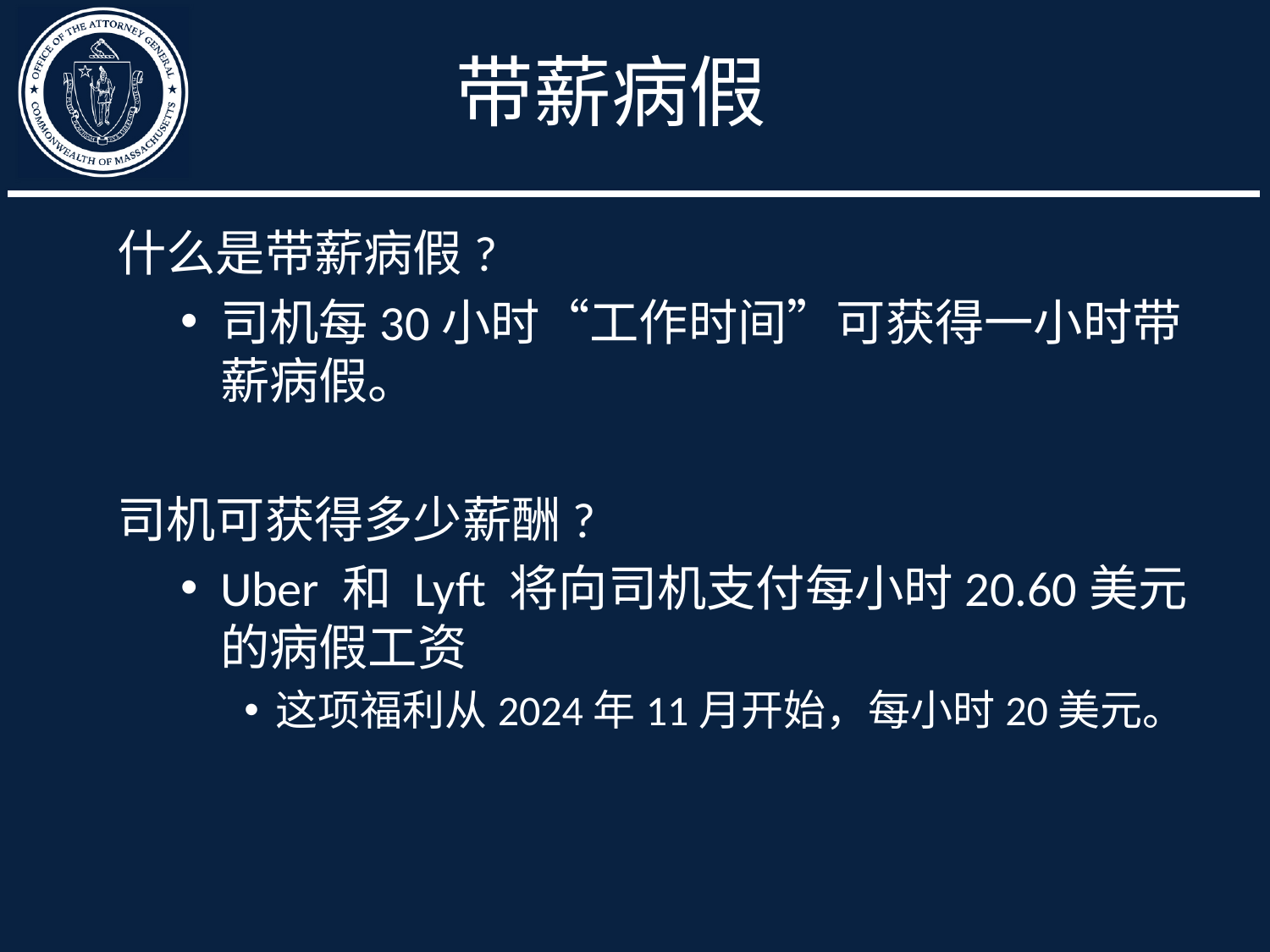

# 带薪病假
什么是带薪病假?
司机每30小时“工作时间”可获得一小时带薪病假。

司机可获得多少薪酬?
Uber 和 Lyft 将向司机支付每小时20.60美元的病假工资
这项福利从2024年11月开始，每小时20美元。